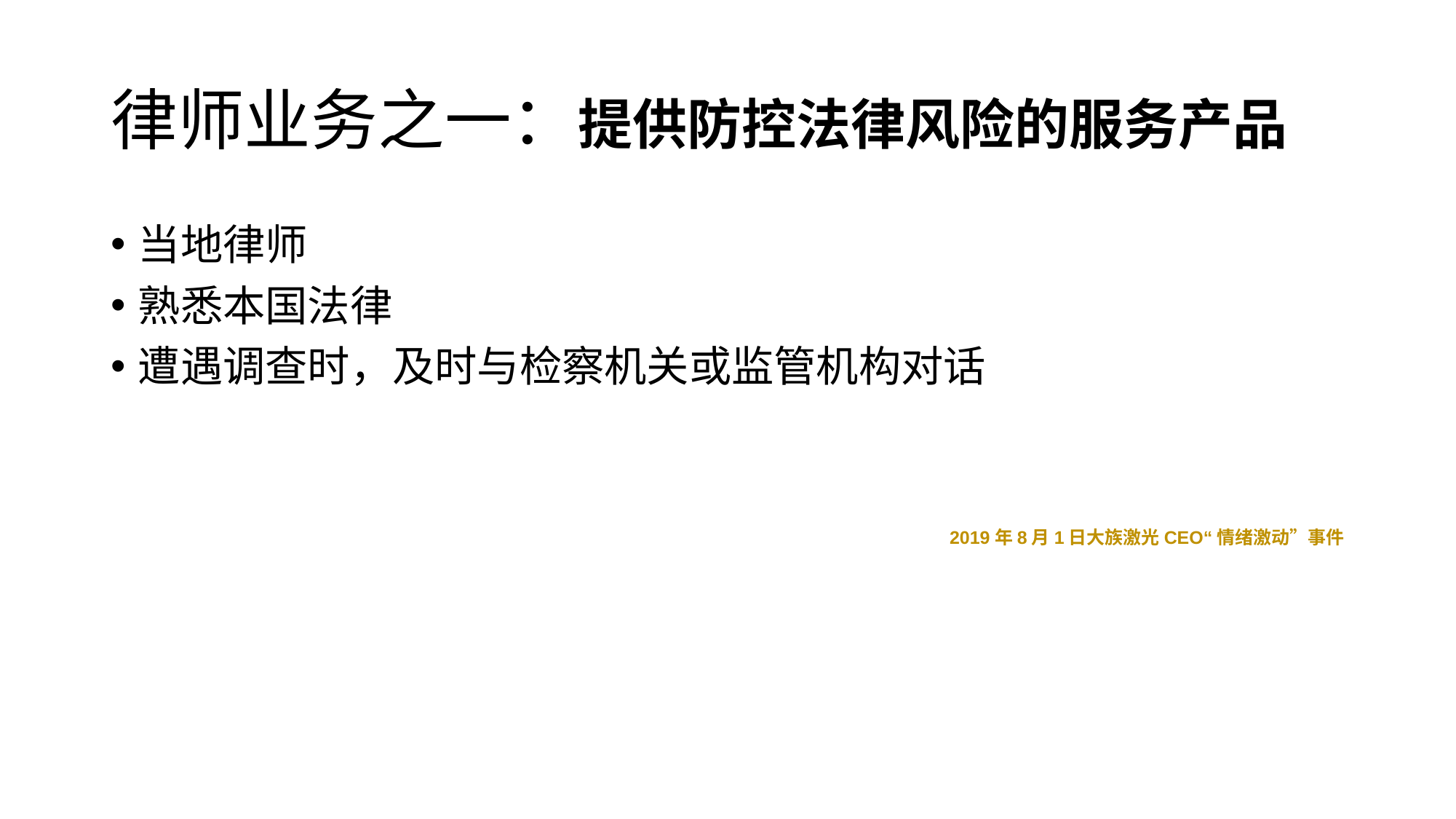

# 律师业务之一：提供防控法律风险的服务产品
当地律师
熟悉本国法律
遭遇调查时，及时与检察机关或监管机构对话

2019年8月1日大族激光CEO“情绪激动”事件